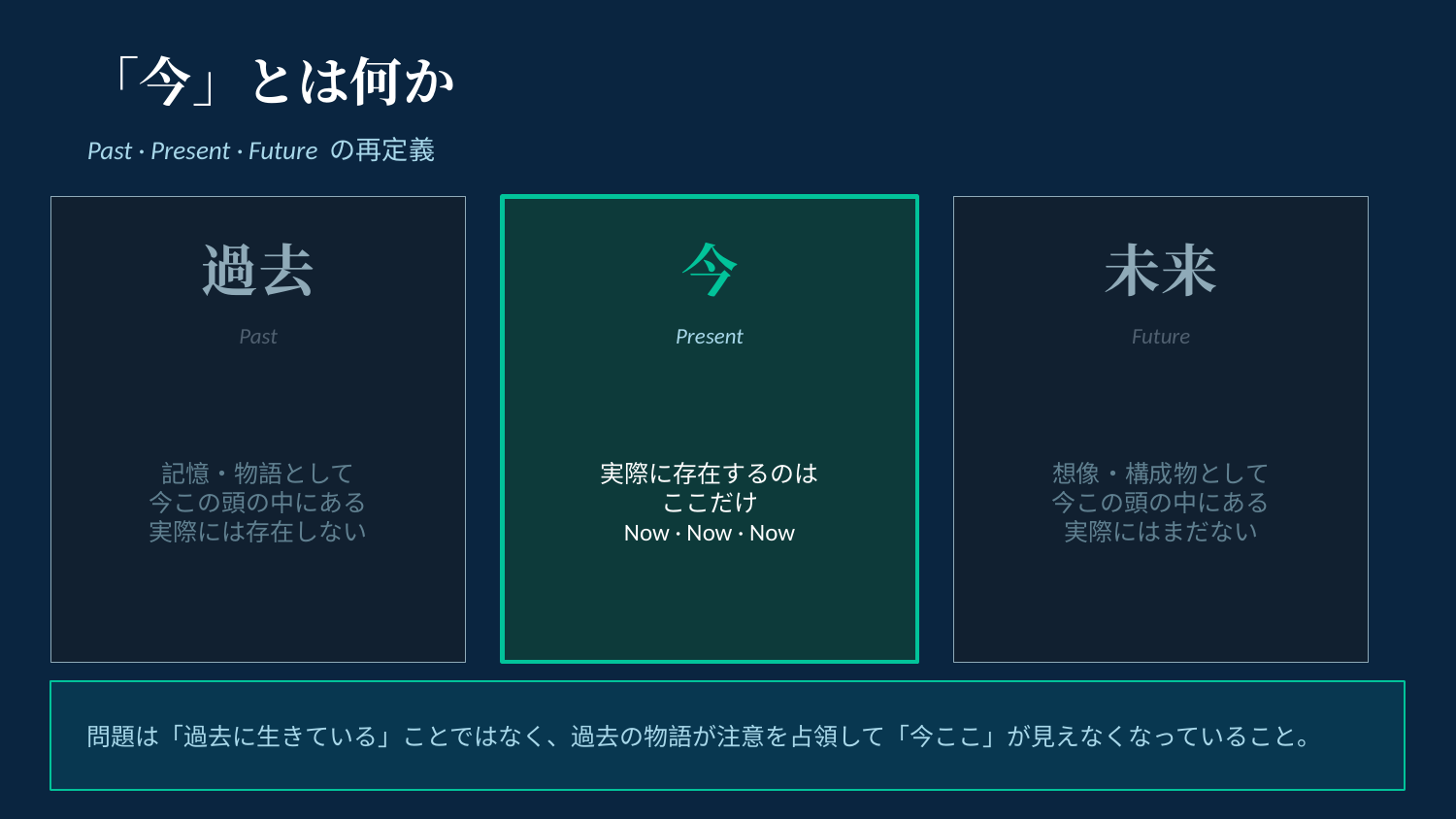

「今」とは何か
Past · Present · Future の再定義

過去
今
未来
Past
Present
Future
記憶・物語として
今この頭の中にある
実際には存在しない
実際に存在するのは
ここだけ
Now · Now · Now
想像・構成物として
今この頭の中にある
実際にはまだない

問題は「過去に生きている」ことではなく、過去の物語が注意を占領して「今ここ」が見えなくなっていること。